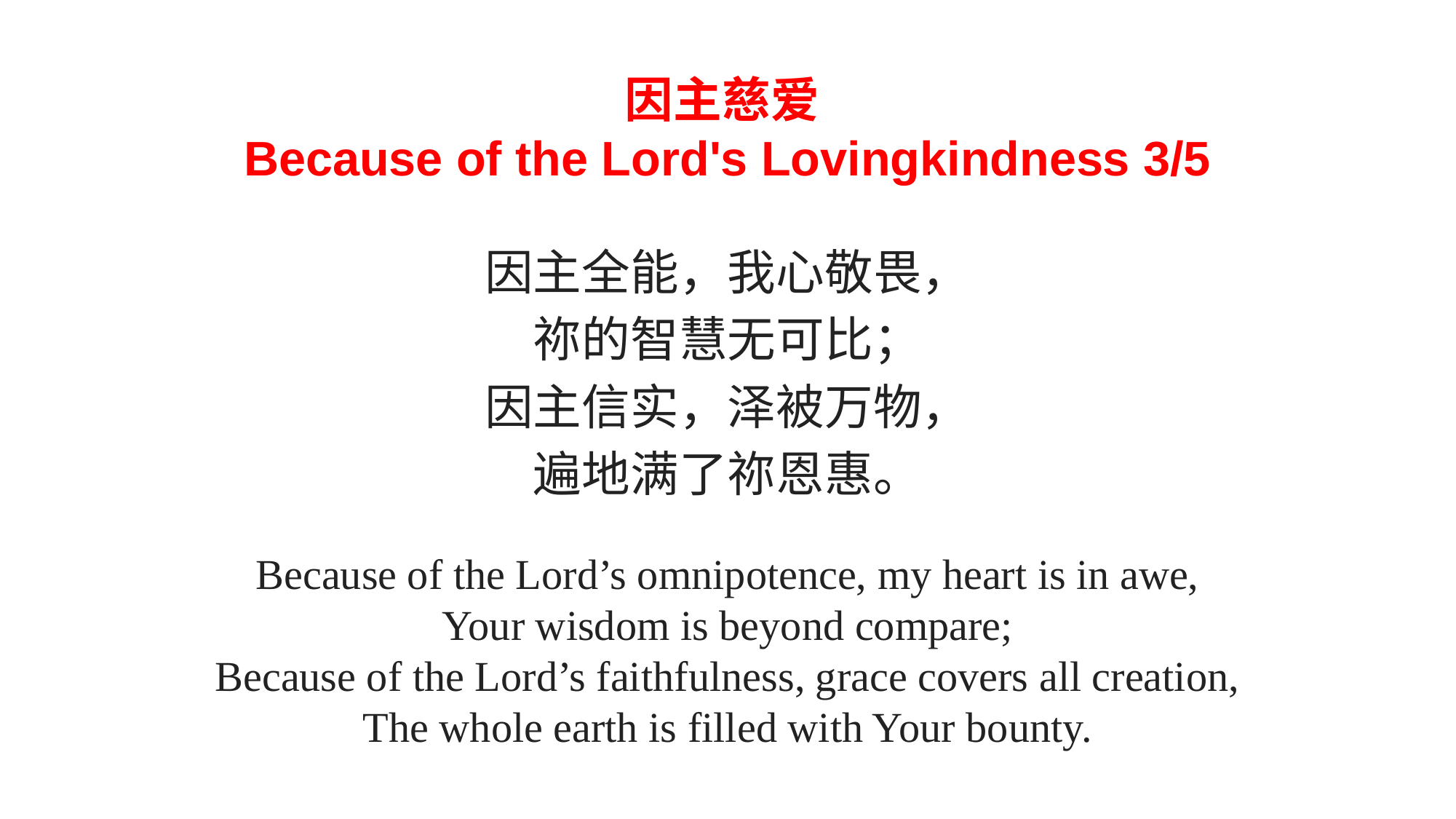

因主慈爱
Because of the Lord's Lovingkindness 3/5
因主全能，我心敬畏，
祢的智慧无可比；
因主信实，泽被万物，
遍地满了祢恩惠。

Because of the Lord’s omnipotence, my heart is in awe,
Your wisdom is beyond compare;
Because of the Lord’s faithfulness, grace covers all creation,
The whole earth is filled with Your bounty.